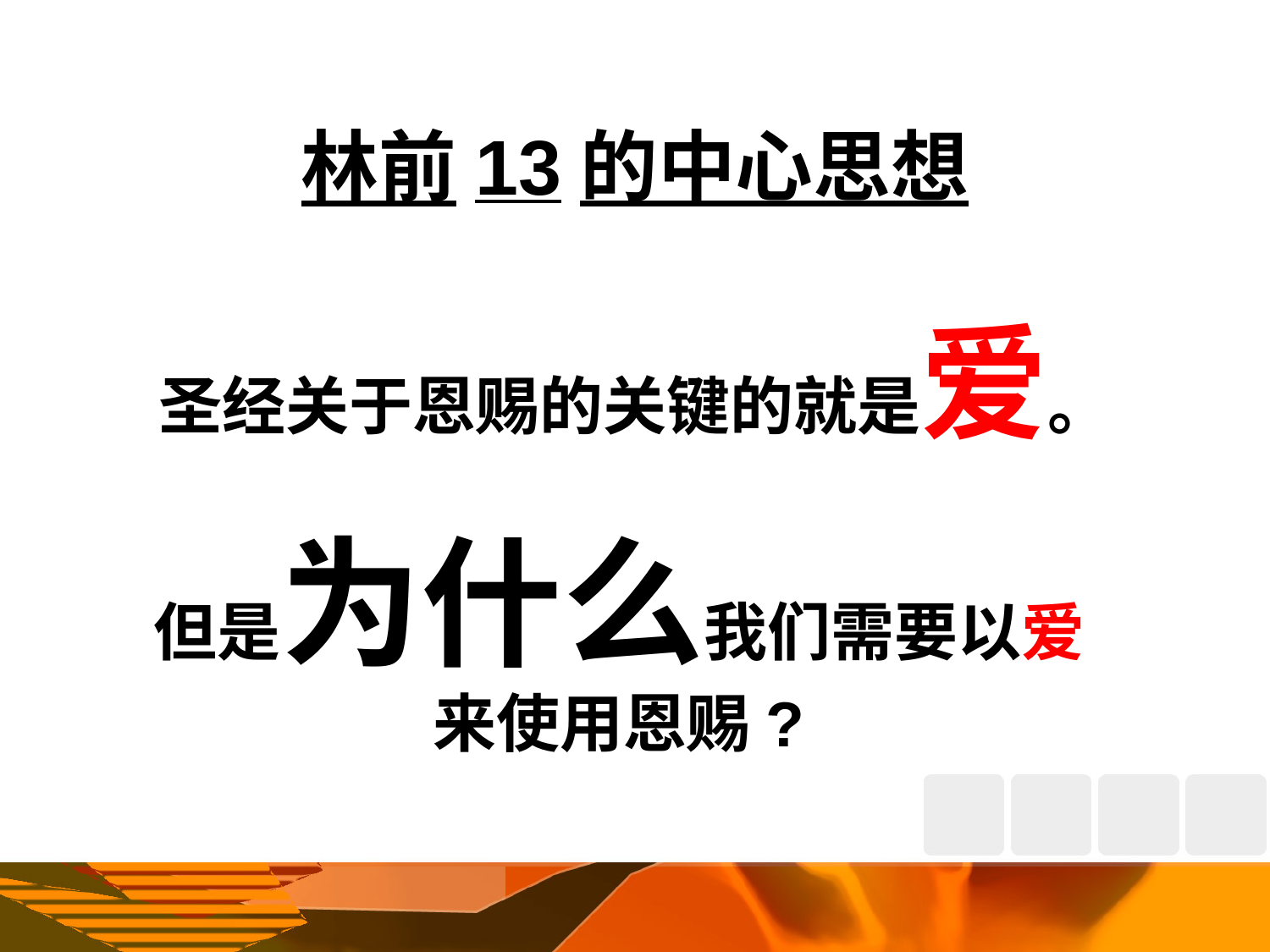

# 林前13的中心思想
圣经关于恩赐的关键的就是爱。
但是为什么我们需要以爱来使用恩赐?